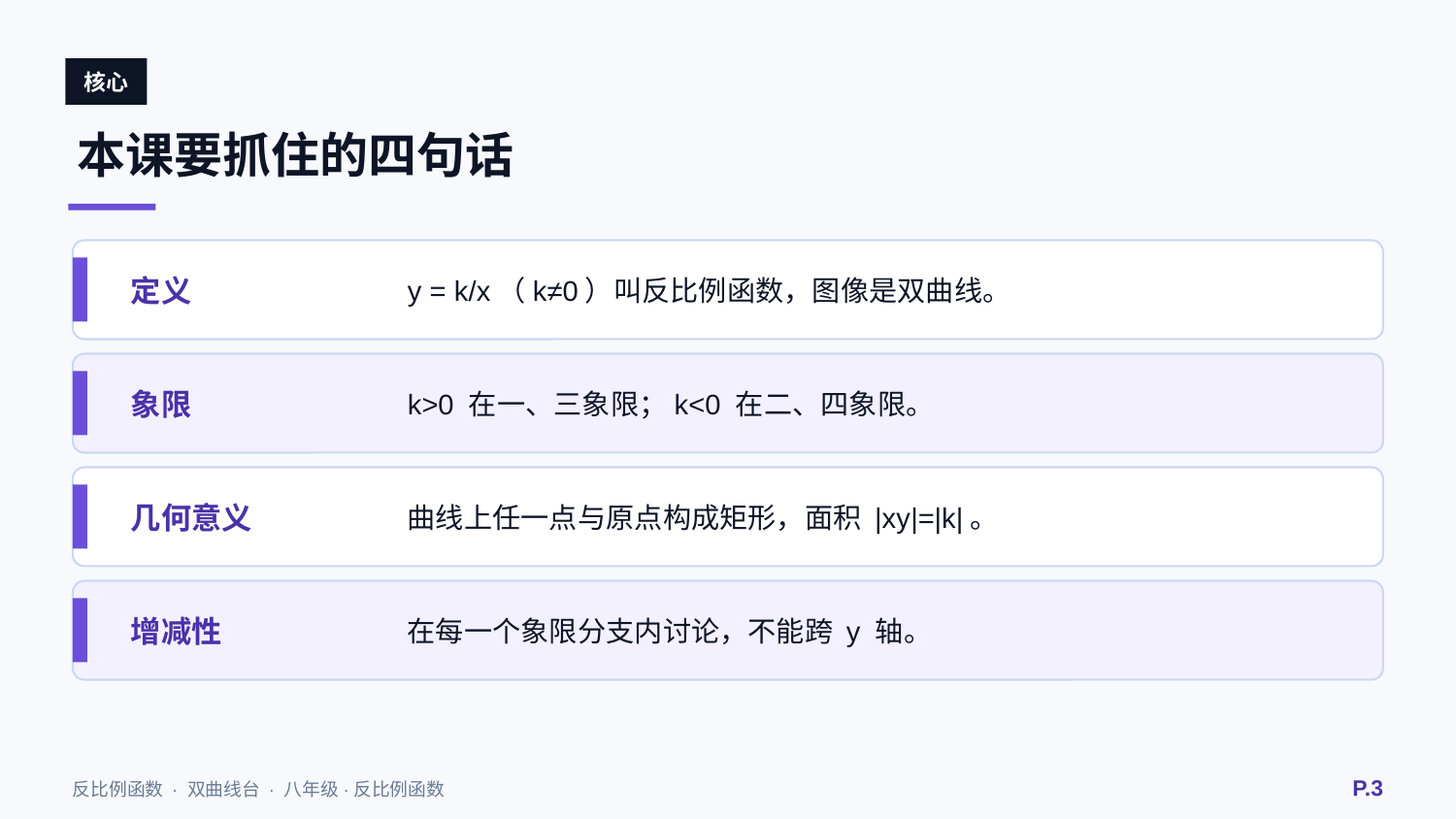

核心

本课要抓住的四句话

定义
y = k/x（k≠0）叫反比例函数，图像是双曲线。

象限
k>0 在一、三象限；k<0 在二、四象限。

几何意义
曲线上任一点与原点构成矩形，面积 |xy|=|k|。

增减性
在每一个象限分支内讨论，不能跨 y 轴。

P.3
反比例函数 · 双曲线台 · 八年级·反比例函数